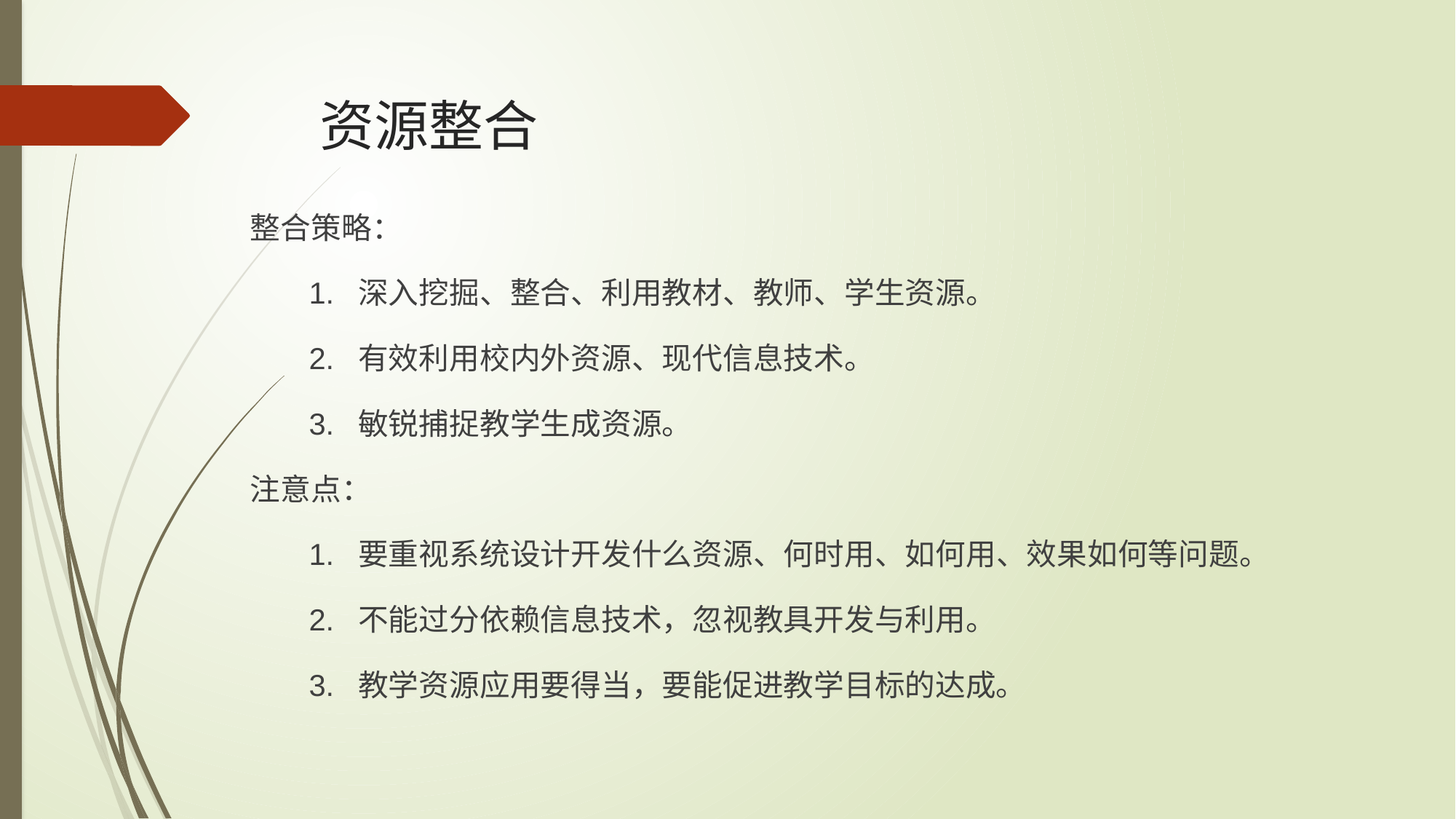

# 资源整合
整合策略：
       1.  深入挖掘、整合、利用教材、教师、学生资源。
       2.  有效利用校内外资源、现代信息技术。
       3.  敏锐捕捉教学生成资源。
注意点：
       1.  要重视系统设计开发什么资源、何时用、如何用、效果如何等问题。
       2.  不能过分依赖信息技术，忽视教具开发与利用。
       3.  教学资源应用要得当，要能促进教学目标的达成。